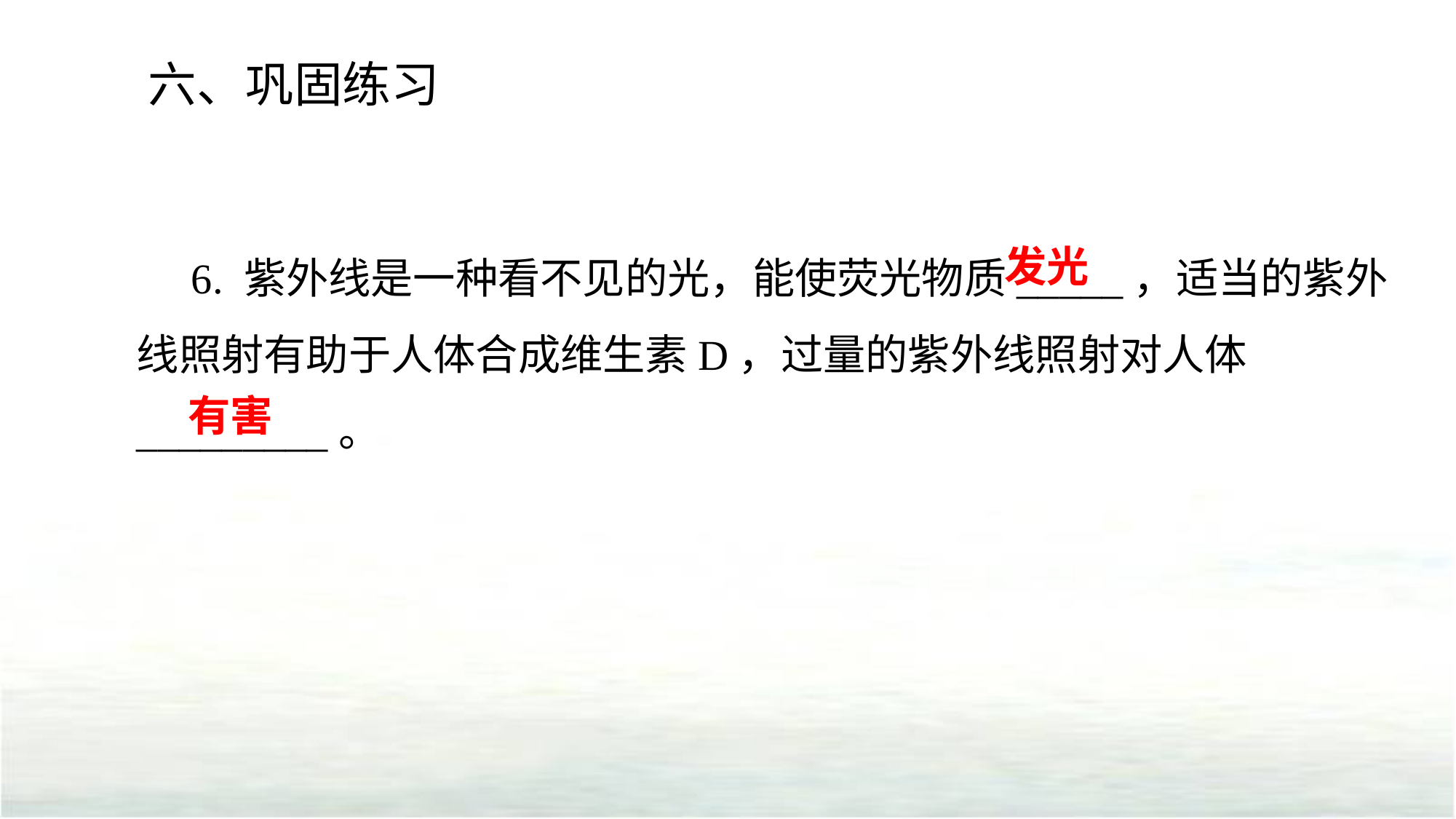

六、巩固练习
6. 紫外线是一种看不见的光，能使荧光物质_____，适当的紫外线照射有助于人体合成维生素D，过量的紫外线照射对人体_________。
发光
有害